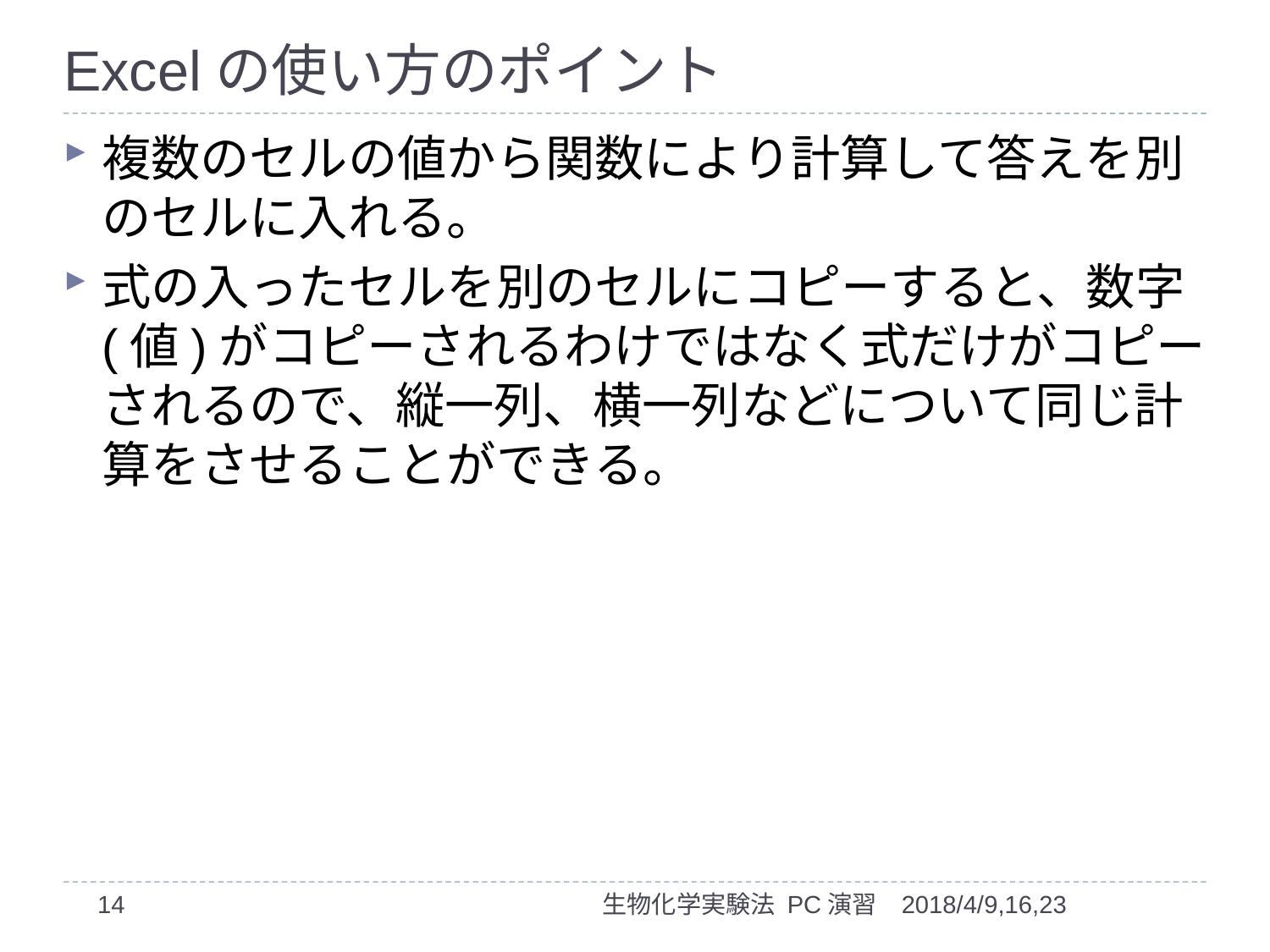

# Excelの使い方のポイント
複数のセルの値から関数により計算して答えを別のセルに入れる。
式の入ったセルを別のセルにコピーすると、数字(値)がコピーされるわけではなく式だけがコピーされるので、縦一列、横一列などについて同じ計算をさせることができる。

14
生物化学実験法 PC演習
2018/4/9,16,23